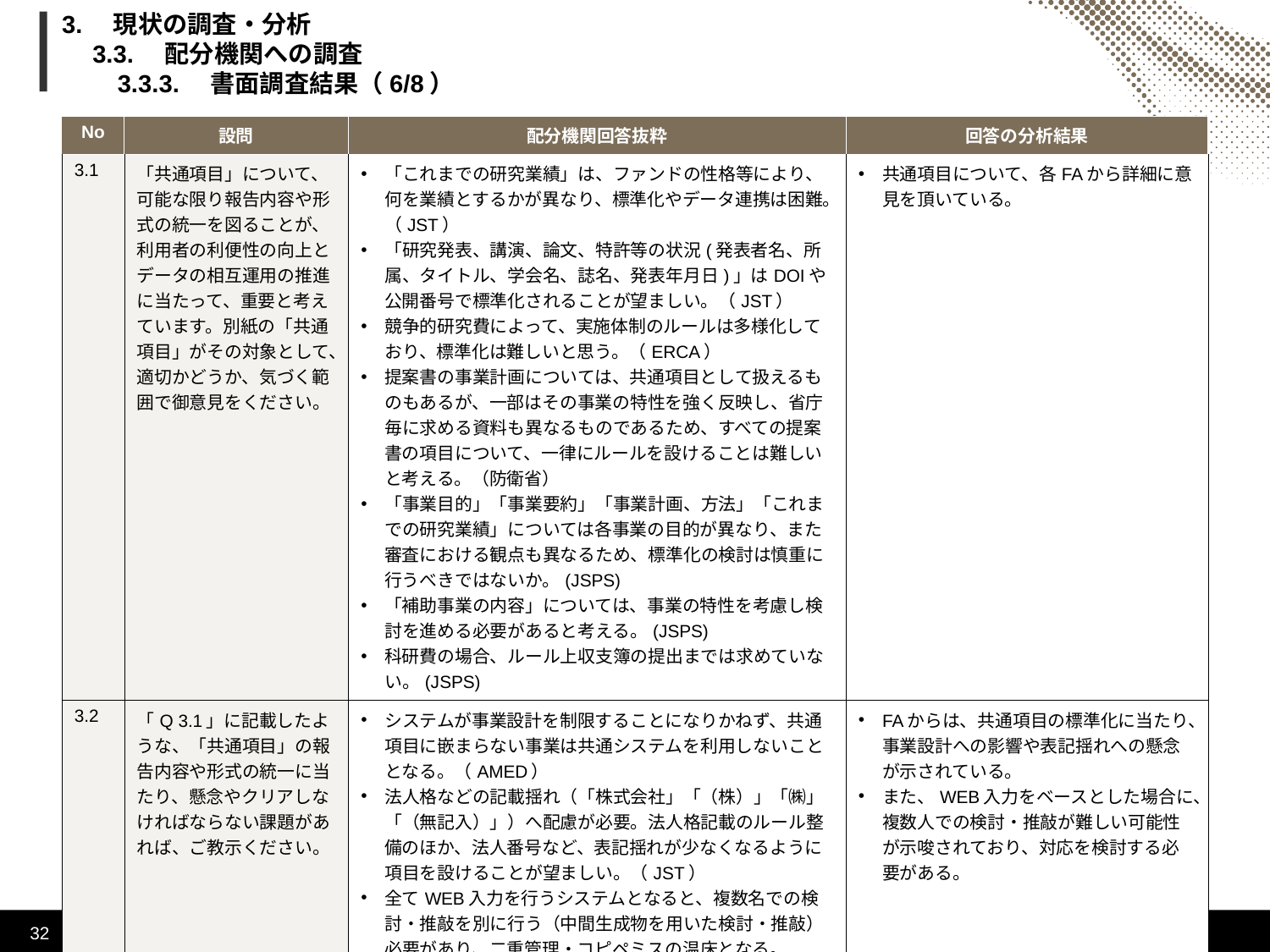

# 3.　現状の調査・分析 　3.3.　配分機関への調査 　　3.3.3.　書面調査結果（6/8）
| No | 設問 | 配分機関回答抜粋 | 回答の分析結果 |
| --- | --- | --- | --- |
| 3.1 | 「共通項目」について、可能な限り報告内容や形式の統一を図ることが、利用者の利便性の向上とデータの相互運用の推進に当たって、重要と考えています。別紙の「共通項目」がその対象として、適切かどうか、気づく範囲で御意見をください。 | 「これまでの研究業績」は、ファンドの性格等により、何を業績とするかが異なり、標準化やデータ連携は困難。（JST） 「研究発表、講演、論文、特許等の状況(発表者名、所属、タイトル、学会名、誌名、発表年月日)」はDOIや公開番号で標準化されることが望ましい。（JST） 競争的研究費によって、実施体制のルールは多様化しており、標準化は難しいと思う。（ERCA） 提案書の事業計画については、共通項目として扱えるものもあるが、一部はその事業の特性を強く反映し、省庁毎に求める資料も異なるものであるため、すべての提案書の項目について、一律にルールを設けることは難しいと考える。（防衛省） 「事業目的」「事業要約」「事業計画、方法」「これまでの研究業績」については各事業の目的が異なり、また審査における観点も異なるため、標準化の検討は慎重に行うべきではないか。(JSPS) 「補助事業の内容」については、事業の特性を考慮し検討を進める必要があると考える。(JSPS) 科研費の場合、ルール上収支簿の提出までは求めていない。(JSPS) | 共通項目について、各FAから詳細に意見を頂いている。 |
| 3.2 | 「Q 3.1」に記載したような、「共通項目」の報告内容や形式の統一に当たり、懸念やクリアしなければならない課題があれば、ご教示ください。 | システムが事業設計を制限することになりかねず、共通項目に嵌まらない事業は共通システムを利用しないこととなる。（AMED） 法人格などの記載揺れ（「株式会社」「（株）」「㈱」「（無記入）」）へ配慮が必要。法人格記載のルール整備のほか、法人番号など、表記揺れが少なくなるように項目を設けることが望ましい。（JST） 全てWEB入力を行うシステムとなると、複数名での検討・推敲を別に行う（中間生成物を用いた検討・推敲）必要があり、二重管理・コピペミスの温床となる。（JST） 各事業の目的が異なり、また審査における観点も異なるため、それらに大きな影響を及ぼさない形で共通項目を確認し統一化に向け検討していく必要があるのではないか。(JSPS) | FAからは、共通項目の標準化に当たり、事業設計への影響や表記揺れへの懸念が示されている。 また、WEB入力をベースとした場合に、複数人での検討・推敲が難しい可能性が示唆されており、対応を検討する必要がある。 |